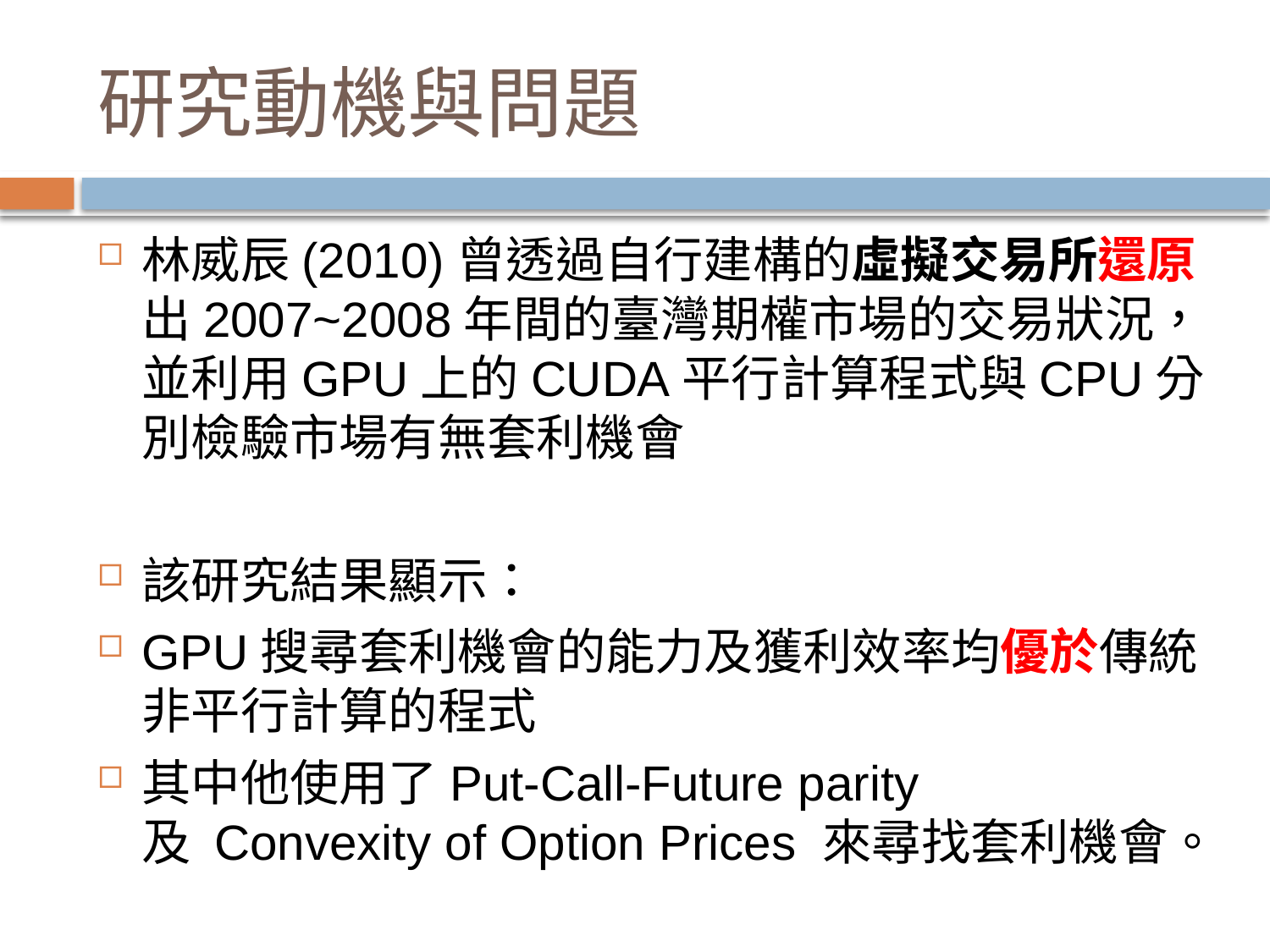

# 研究動機與問題
林威辰(2010)曾透過自行建構的虛擬交易所還原出2007~2008年間的臺灣期權市場的交易狀況，
並利用GPU上的CUDA平行計算程式與CPU分別檢驗市場有無套利機會

該研究結果顯示：
GPU搜尋套利機會的能力及獲利效率均優於傳統非平行計算的程式
其中他使用了Put-Call-Future parity及 Convexity of Option Prices 來尋找套利機會。